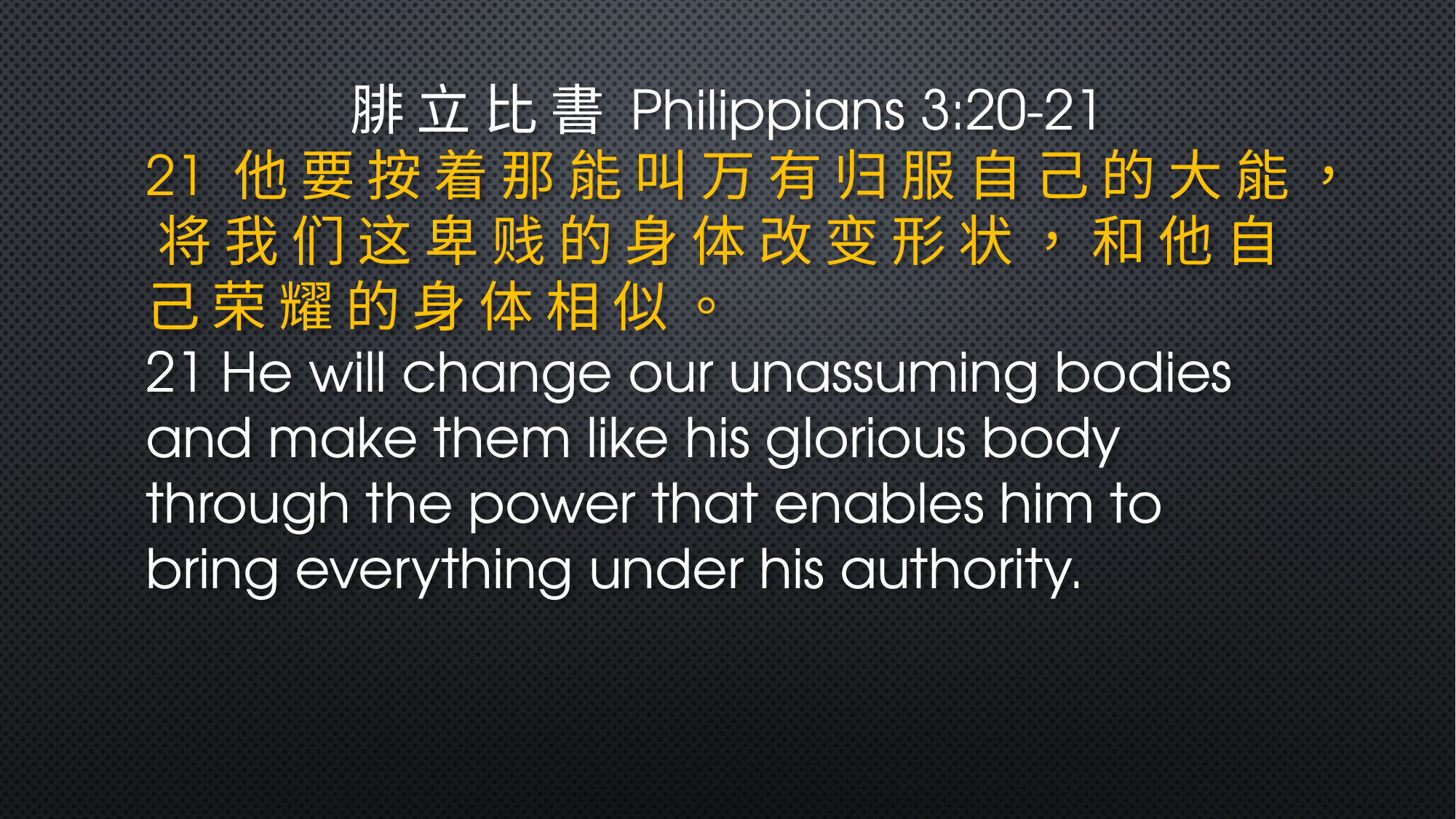

腓 立 比 書 Philippians 3:20-21
21 他 要 按 着 那 能 叫 万 有 归 服 自 己 的 大 能 ， 将 我 们 这 卑 贱 的 身 体 改 变 形 状 ， 和 他 自 己 荣 耀 的 身 体 相 似 。
21 He will change our unassuming bodies and make them like his glorious body through the power that enables him to bring everything under his authority.